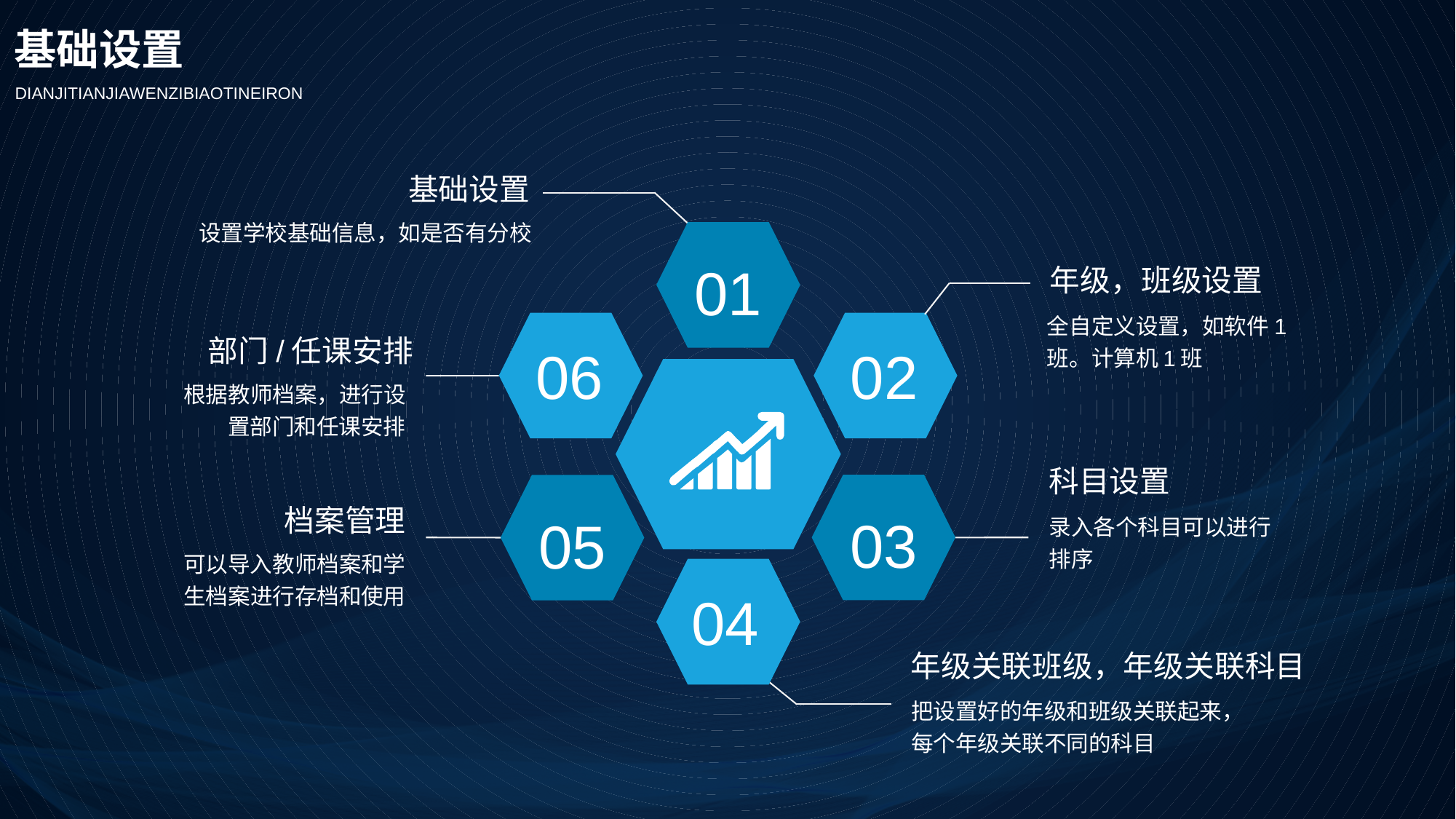

基础设置
DIANJITIANJIAWENZIBIAOTINEIRON
基础设置

设置学校基础信息，如是否有分校

01
年级，班级设置

全自定义设置，如软件1班。计算机1班

06

02
部门/任课安排

根据教师档案，进行设置部门和任课安排

科目设置

03

05
档案管理
录入各个科目可以进行排序

可以导入教师档案和学生档案进行存档和使用

04
年级关联班级，年级关联科目

把设置好的年级和班级关联起来，每个年级关联不同的科目